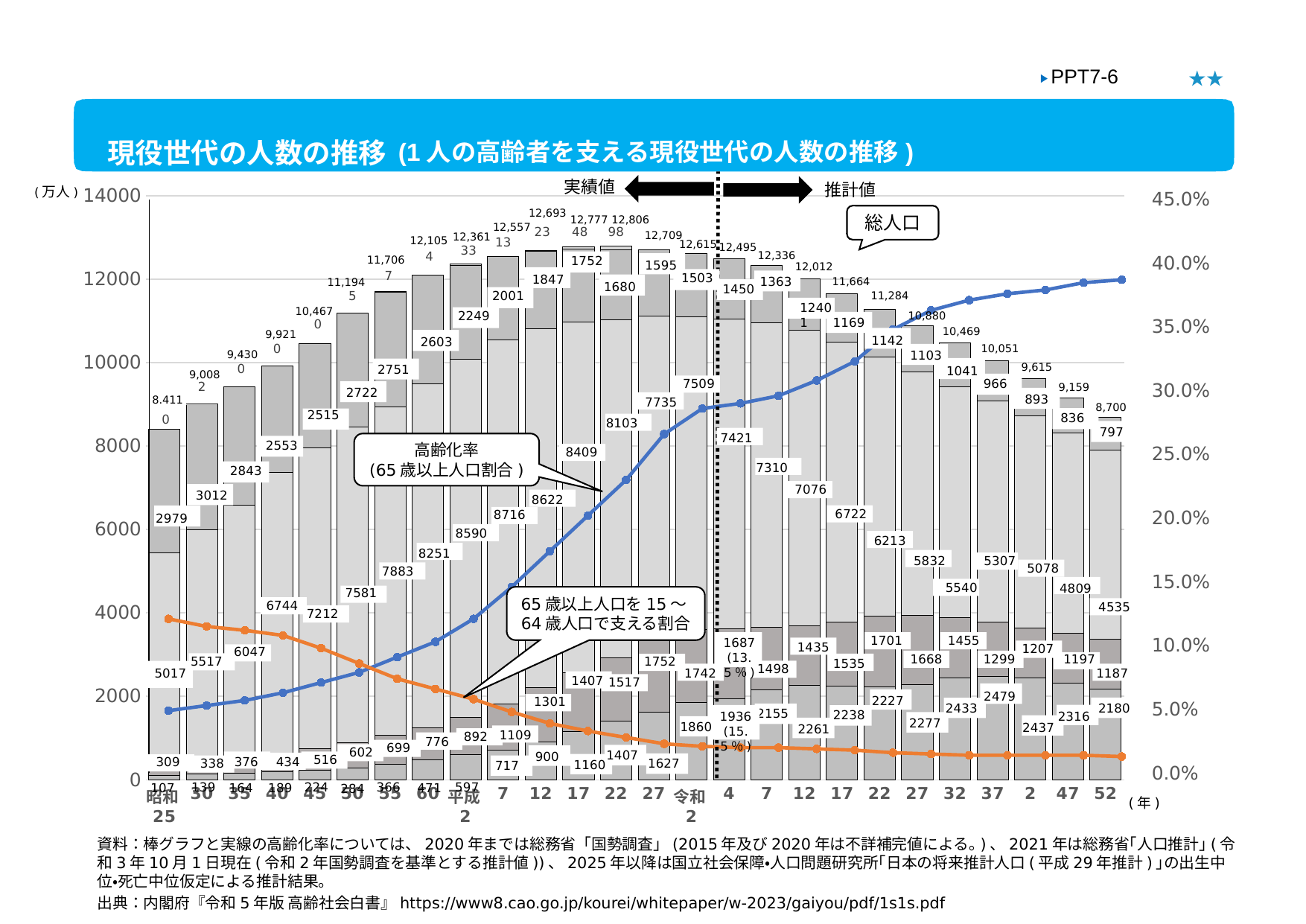

▶ PPT7-6
　★★

現役世代の人数の推移(1人の高齢者を支える現役世代の人数の推移)

実績値
推計値

### Chart

| Category | 高齢化率 | 65歳以上人口を〜 |
|---|---|---|
| 昭和25 | 0.049 | 0.121 |
| 30 | 0.053 | 0.115 |
| 35 | 0.057 | 0.112 |
| 40 | 0.063 | 0.108 |
| 45 | 0.071 | 0.098 |
| 50 | 0.079 | 0.086 |
| 55 | 0.091 | 0.074 |
| 60 | 0.103 | 0.066 |
| 平成2 | 0.121 | 0.058 |
| 7 | 0.146 | 0.048 |
| 12 | 0.174 | 0.039 |
| 17 | 0.202 | 0.033 |
| 22 | 0.23 | 0.028 |
| 27 | 0.266 | 0.023 |
| 令和2 | 0.286 | 0.021 |
| 4 | 0.29 | 0.02 |
| 7 | 0.296 | 0.02 |
| 12 | 0.308 | 0.019 |
| 17 | 0.323 | 0.018 |
| 22 | 0.348 | 0.016 |
| 27 | 0.363 | 0.015 |
| 32 | 0.371 | 0.014 |
| 37 | 0.376 | 0.014 |
| 42 | 0.379 | 0.014 |
| 47 | 0.3847 | 0.014 |
| 52 | 0.387 | 0.013 |

### Chart

| Category | 75歳以上 | 65〜74歳 | 15〜64歳 | 0〜14歳 | 不詳 |
|---|---|---|---|---|---|
| 昭和25 | 107.0 | 309.0 | 5017.0 | 2979.0 | 0.0 |
| 30 | 139.0 | 338.0 | 5517.0 | 3012.0 | 2.0 |
| 35 | 164.0 | 376.0 | 6047.0 | 2843.0 | 0.0 |
| 40 | 189.0 | 434.0 | 6744.0 | 2553.0 | 0.0 |
| 45 | 224.0 | 516.0 | 7212.0 | 2515.0 | 0.0 |
| 50 | 284.0 | 602.0 | 7581.0 | 2722.0 | 5.0 |
| 55 | 366.0 | 699.0 | 7883.0 | 2751.0 | 7.0 |
| 60 | 471.0 | 776.0 | 8251.0 | 2603.0 | 4.0 |
| 平成2 | 597.0 | 892.0 | 8590.0 | 2249.0 | 33.0 |
| 7 | 717.0 | 1109.0 | 8716.0 | 2001.0 | 13.0 |
| 12 | 900.0 | 1301.0 | 8622.0 | 1847.0 | 23.0 |
| 17 | 1160.0 | 1407.0 | 8409.0 | 1752.0 | 48.0 |
| 22 | 1407.0 | 1517.0 | 8103.0 | 1680.0 | 98.0 |
| 27 | 1627.0 | 1752.0 | 7735.0 | 1595.0 | None |
| 令和2 | 1860.0 | 1742.0 | 7509.0 | 1503.0 | None |
| 4 | 1936.0 | 1687.0 | 7421.0 | 1450.0 | None |
| 7 | 2155.0 | 1498.0 | 7310.0 | 1363.0 | None |
| 12 | 2261.0 | 1435.0 | 7076.0 | 1240.0 | None |
| 17 | 2238.0 | 1535.0 | 6722.0 | 1169.0 | None |
| 22 | 2227.0 | 1701.0 | 6213.0 | 1142.0 | None |
| 27 | 2277.0 | 1668.0 | 5832.0 | 1103.0 | None |
| 32 | 2433.0 | 1455.0 | 5540.0 | 1041.0 | None |
| 37 | 2479.0 | 1299.0 | 5307.0 | 966.0 | None |
| 2 | 2437.0 | 1207.0 | 5078.0 | 893.0 | None |
| 47 | 2316.0 | 1197.0 | 4809.0 | 836.0 | None |
| 52 | 2180.0 | 1187.0 | 4535.0 | 797.0 | None |
(万人)
12,693
総人口
12,806
12,777
12,557
12,709
12,361
12,105
12,615
12,495
12,336
11,706
1752

1595

12,012
1503
1847

1363
11,664

11,194

1680

1450

2001
11,284

12401

10,467
2249
10,880

1169

10,469
9,921
1142

2603

10,051
9,430
1103

9,615
2751
1041

9,008
7509
966

9,159

2722

893
8.411

7735

8,700
2515
836

8103

797

7421

2553
高齢化率
(65歳以上人口割合)

8409

7310
2843

7076

3012

8622

6722
8716
2979

8590

6213

8251

5832
5307

5078
7883

5540
4809

7581

65歳以上人口を15〜64歳人口で支える割合
6744
4535

7212

1701
1455
1687
(13.5％)

1435
1207

6047

1299
1197
1668
1752
5517
1535

1498
5017
1742
1187

1407
1517

2479

2227
1301

2433
2180

2155
2238
2316
1936
(15.5％)

2277

1860
2437

2261

1109
892

776

699
602

1407
900

516
434
309
376
338
1627

1160
717

(年)
資料：棒グラフと実線の高齢化率については、2020年までは総務省「国勢調査」(2015年及び2020年は不詳補完値による｡)、2021年は総務省｢人口推計｣(令和3年10月1日現在(令和2年国勢調査を基準とする推計値))、2025年以降は国立社会保障・人口問題研究所｢日本の将来推計人口(平成29年推計)｣の出生中位・死亡中位仮定による推計結果。
出典：内閣府『令和5年版 高齢社会白書』https://www8.cao.go.jp/kourei/whitepaper/w-2023/gaiyou/pdf/1s1s.pdf